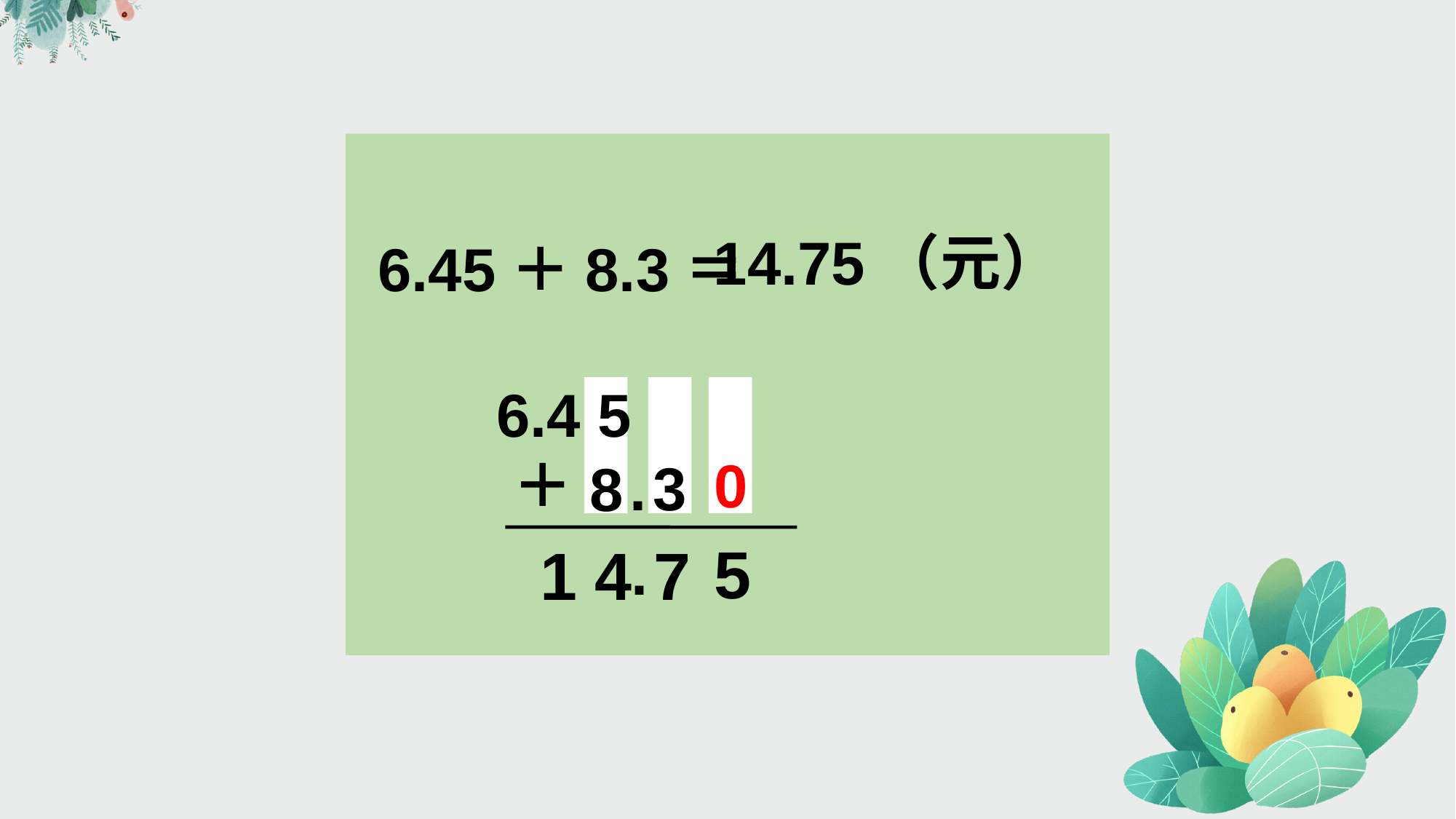

6.45＋8.3＝

       6.4 5

14.75（元）

＋
0
.
3
8
5

1
4
7
.